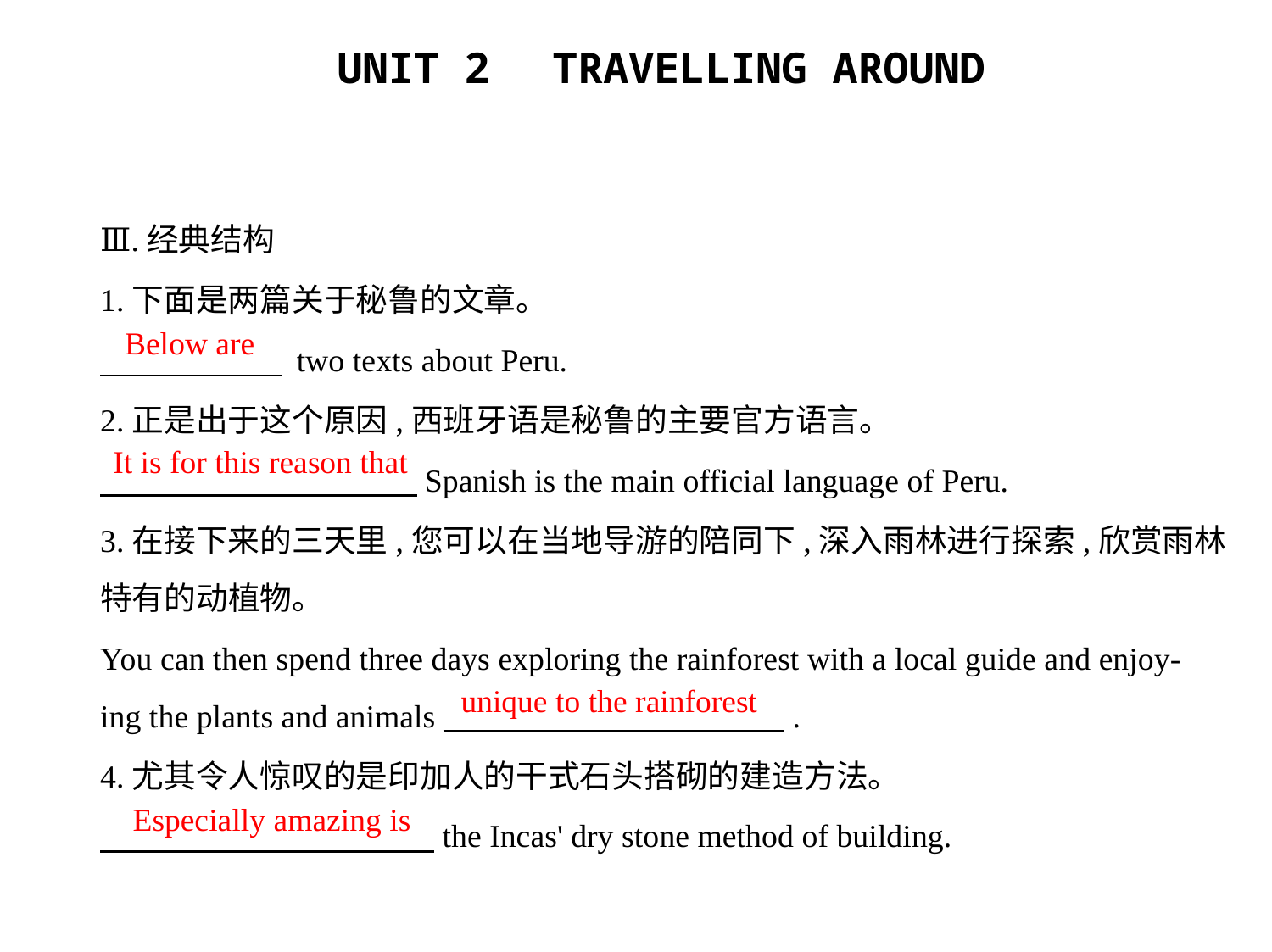

Ⅲ.经典结构
1.下面是两篇关于秘鲁的文章。
　　　　　    two texts about Peru.
2.正是出于这个原因,西班牙语是秘鲁的主要官方语言。
　　　　　　　　　    Spanish is the main official language of Peru.
3.在接下来的三天里,您可以在当地导游的陪同下,深入雨林进行探索,欣赏雨林
特有的动植物。
You can then spend three days exploring the rainforest with a local guide and enjoy-
ing the plants and animals　　　　　　　　　　   .
4.尤其令人惊叹的是印加人的干式石头搭砌的建造方法。
　　　　　　　　　　  the Incas' dry stone method of building.
Below are
It is for this reason that
unique to the rainforest
Especially amazing is